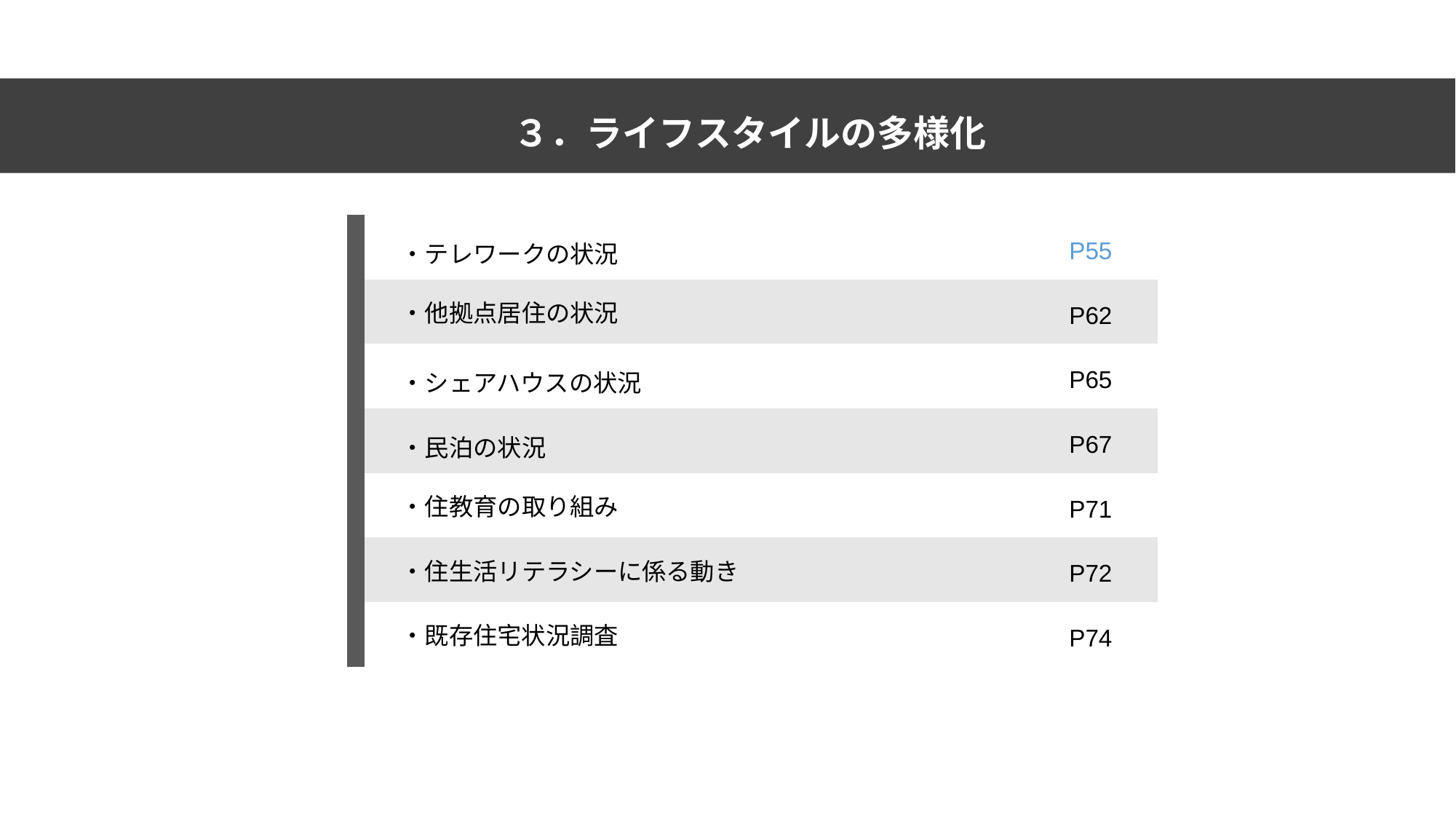

３．ライフスタイルの多様化
|  | ・テレワークの状況 | P55 |
| --- | --- | --- |
|  | ・他拠点居住の状況 | P62 |
|  | ・シェアハウスの状況 | P65 |
|  | ・民泊の状況 | P67 |
|  | ・住教育の取り組み | P71 |
|  | ・住生活リテラシーに係る動き | P72 |
|  | ・既存住宅状況調査 | P74 |